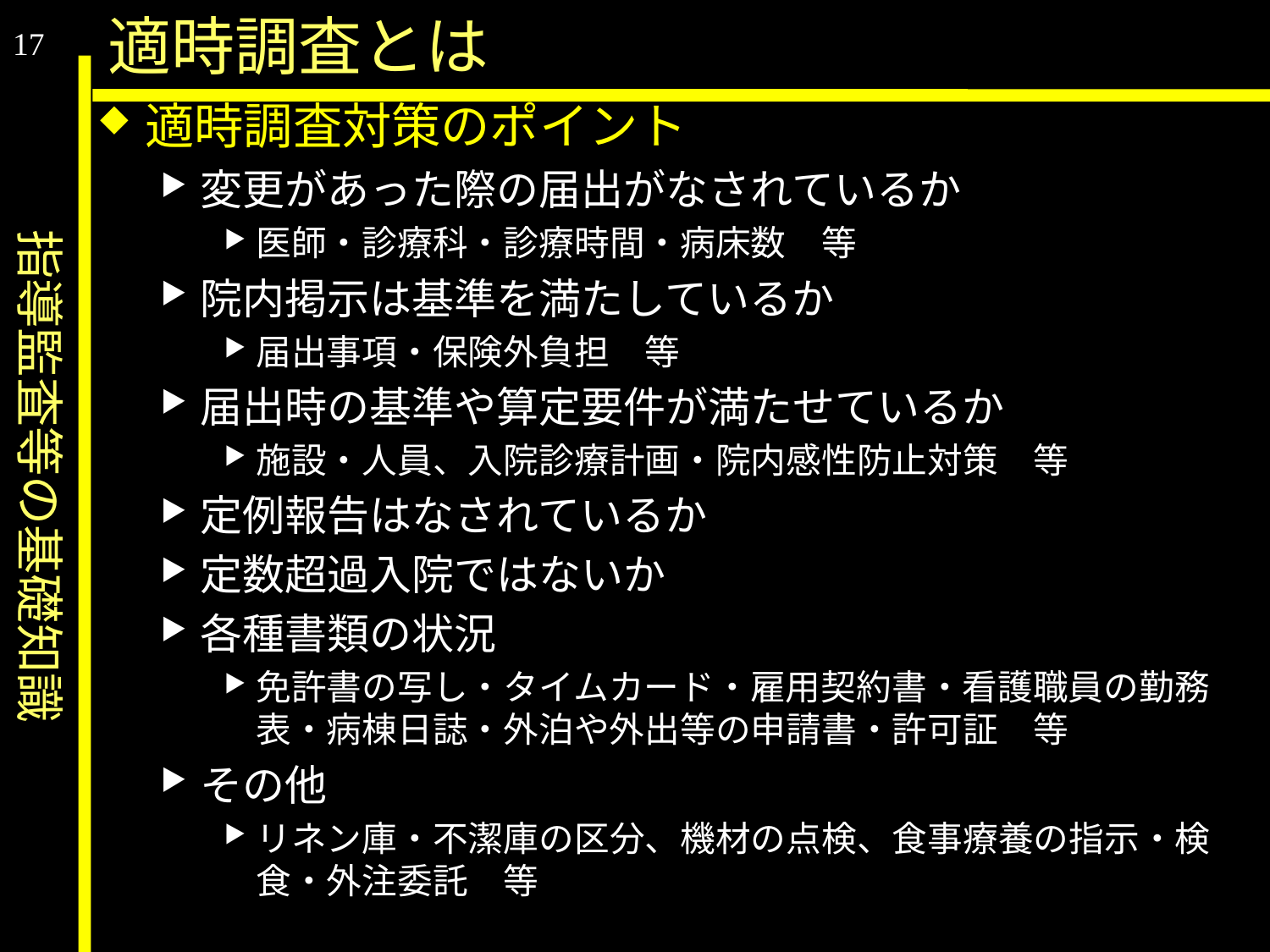

指導監査等の基礎知識
適時調査とは
17

適時調査対策のポイント
変更があった際の届出がなされているか
医師・診療科・診療時間・病床数　等
院内掲示は基準を満たしているか
届出事項・保険外負担　等
届出時の基準や算定要件が満たせているか
施設・人員、入院診療計画・院内感性防止対策　等
定例報告はなされているか
定数超過入院ではないか
各種書類の状況
免許書の写し・タイムカード・雇用契約書・看護職員の勤務表・病棟日誌・外泊や外出等の申請書・許可証　等
その他
リネン庫・不潔庫の区分、機材の点検、食事療養の指示・検食・外注委託　等